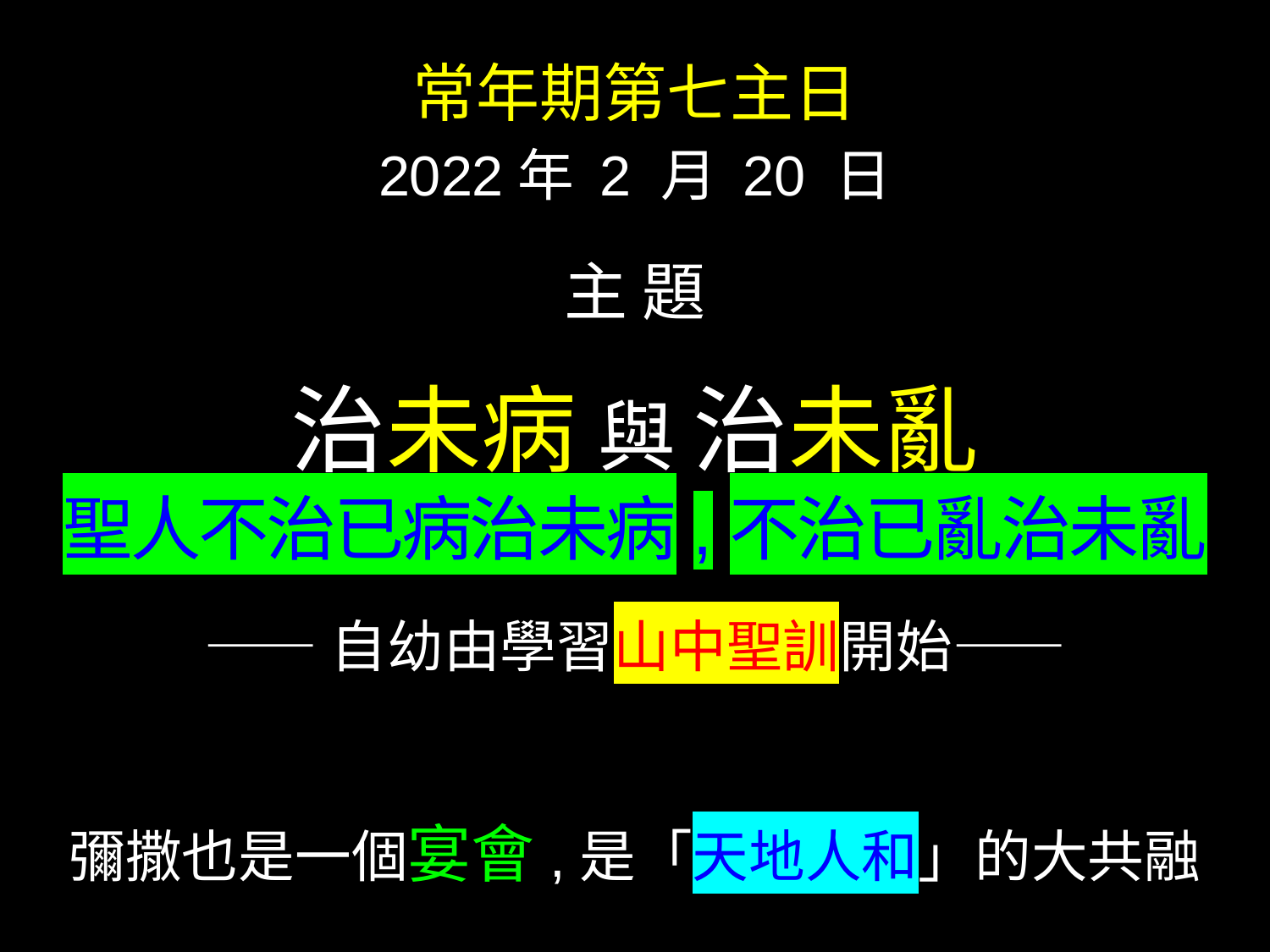

常年期第七主日
2022年 2 月 20 日

主 題
治未病 與 治未亂
聖人不治已病治未病,不治已亂治未亂
——自幼由學習山中聖訓開始——

彌撒也是一個宴會,是「天地人和」的大共融